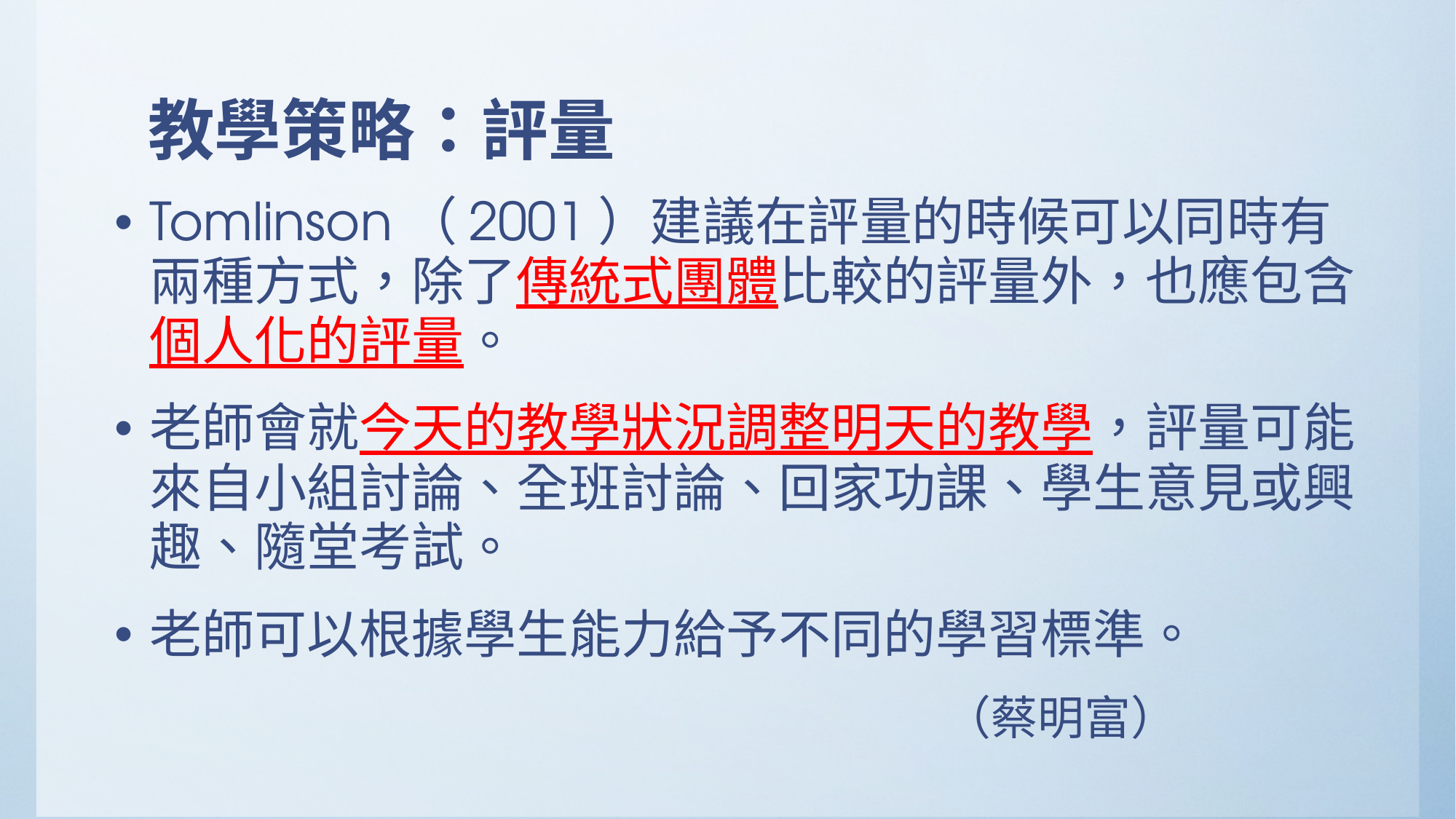

# 教學策略：評量
Tomlinson（2001）建議在評量的時候可以同時有兩種方式，除了傳統式團體比較的評量外，也應包含個人化的評量。
老師會就今天的教學狀況調整明天的教學，評量可能來自小組討論、全班討論、回家功課、學生意見或興趣、隨堂考試。
老師可以根據學生能力給予不同的學習標準。
                                                                               （蔡明富）